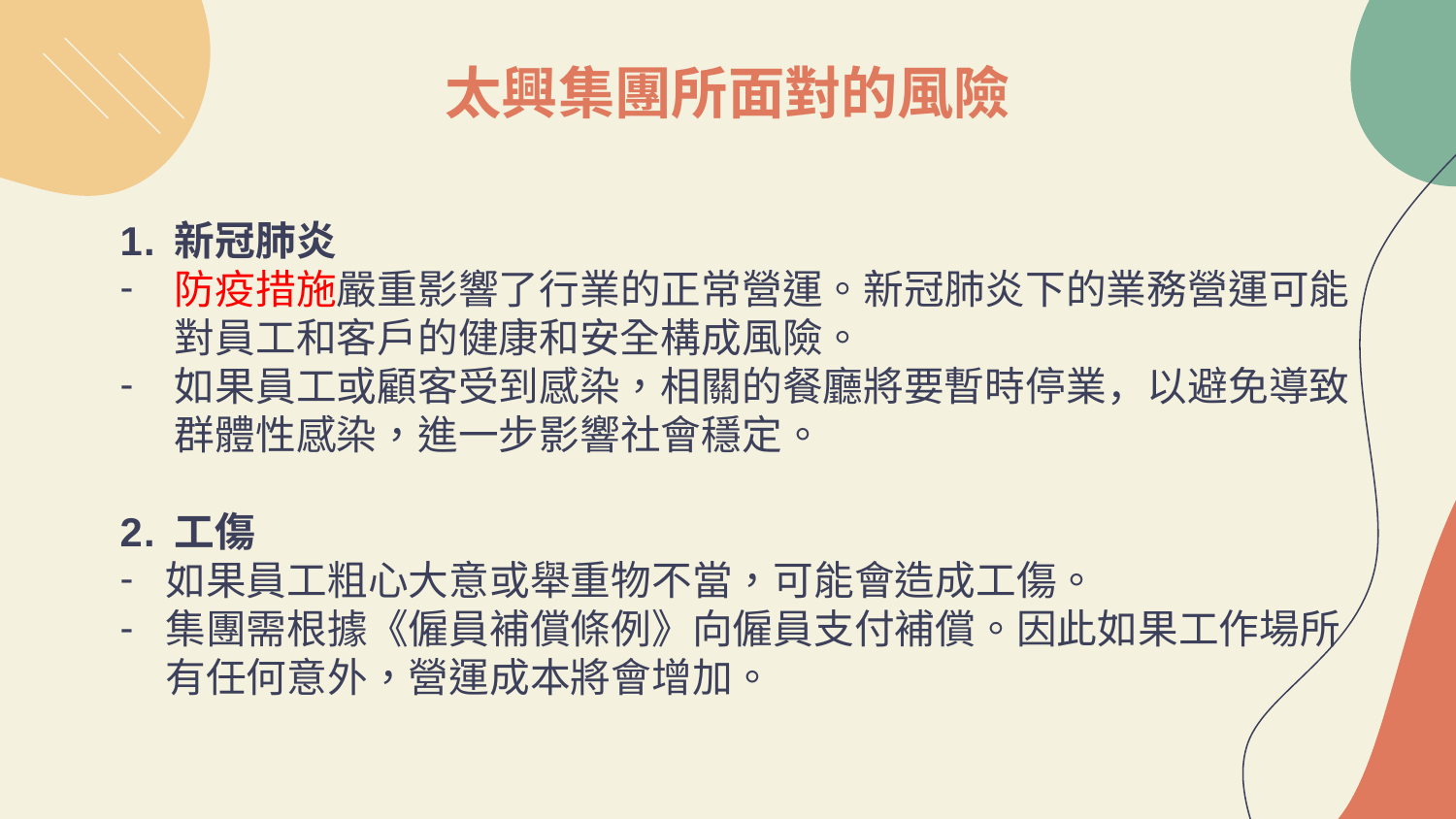

# 太興集團所面對的風險
新冠肺炎
防疫措施嚴重影響了行業的正常營運。新冠肺炎下的業務營運可能對員工和客戶的健康和安全構成風險。
如果員工或顧客受到感染，相關的餐廳將要暫時停業，以避免導致群體性感染，進一步影響社會穩定。

工傷
如果員工粗心大意或舉重物不當，可能會造成工傷。
集團需根據《僱員補償條例》向僱員支付補償。因此如果工作場所有任何意外，營運成本將會增加。